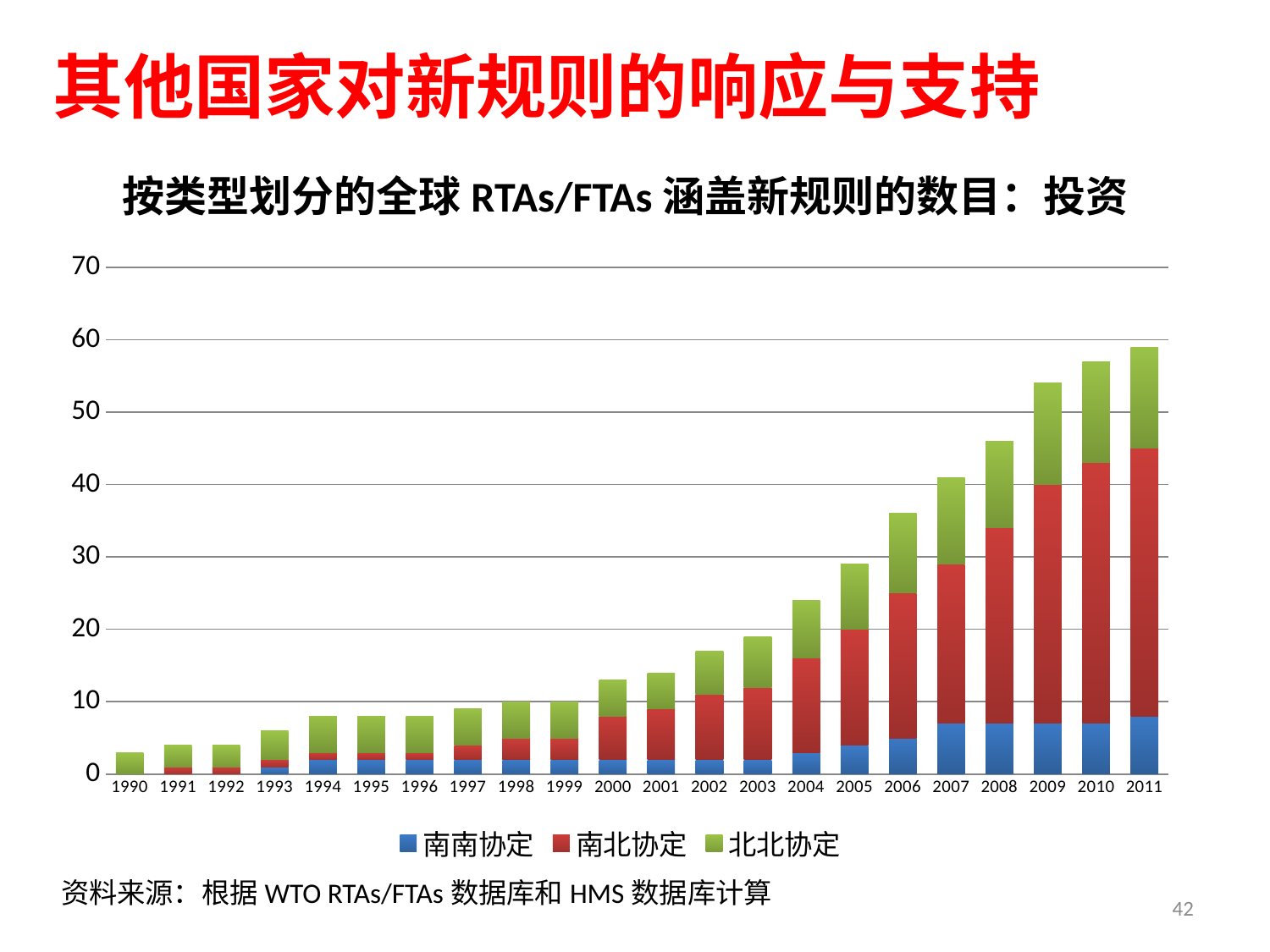

其他国家对新规则的响应与支持
按类型划分的全球RTAs/FTAs涵盖新规则的数目：投资

### Chart

| Category | 南南协定 | 南北协定 | 北北协定 |
|---|---|---|---|
| 1990 | 0.0 | 0.0 | 3.0 |
| 1991 | 0.0 | 1.0 | 3.0 |
| 1992 | 0.0 | 1.0 | 3.0 |
| 1993 | 1.0 | 1.0 | 4.0 |
| 1994 | 2.0 | 1.0 | 5.0 |
| 1995 | 2.0 | 1.0 | 5.0 |
| 1996 | 2.0 | 1.0 | 5.0 |
| 1997 | 2.0 | 2.0 | 5.0 |
| 1998 | 2.0 | 3.0 | 5.0 |
| 1999 | 2.0 | 3.0 | 5.0 |
| 2000 | 2.0 | 6.0 | 5.0 |
| 2001 | 2.0 | 7.0 | 5.0 |
| 2002 | 2.0 | 9.0 | 6.0 |
| 2003 | 2.0 | 10.0 | 7.0 |
| 2004 | 3.0 | 13.0 | 8.0 |
| 2005 | 4.0 | 16.0 | 9.0 |
| 2006 | 5.0 | 20.0 | 11.0 |
| 2007 | 7.0 | 22.0 | 12.0 |
| 2008 | 7.0 | 27.0 | 12.0 |
| 2009 | 7.0 | 33.0 | 14.0 |
| 2010 | 7.0 | 36.0 | 14.0 |
| 2011 | 8.0 | 37.0 | 14.0 |
资料来源：根据WTO RTAs/FTAs数据库和HMS数据库计算
42